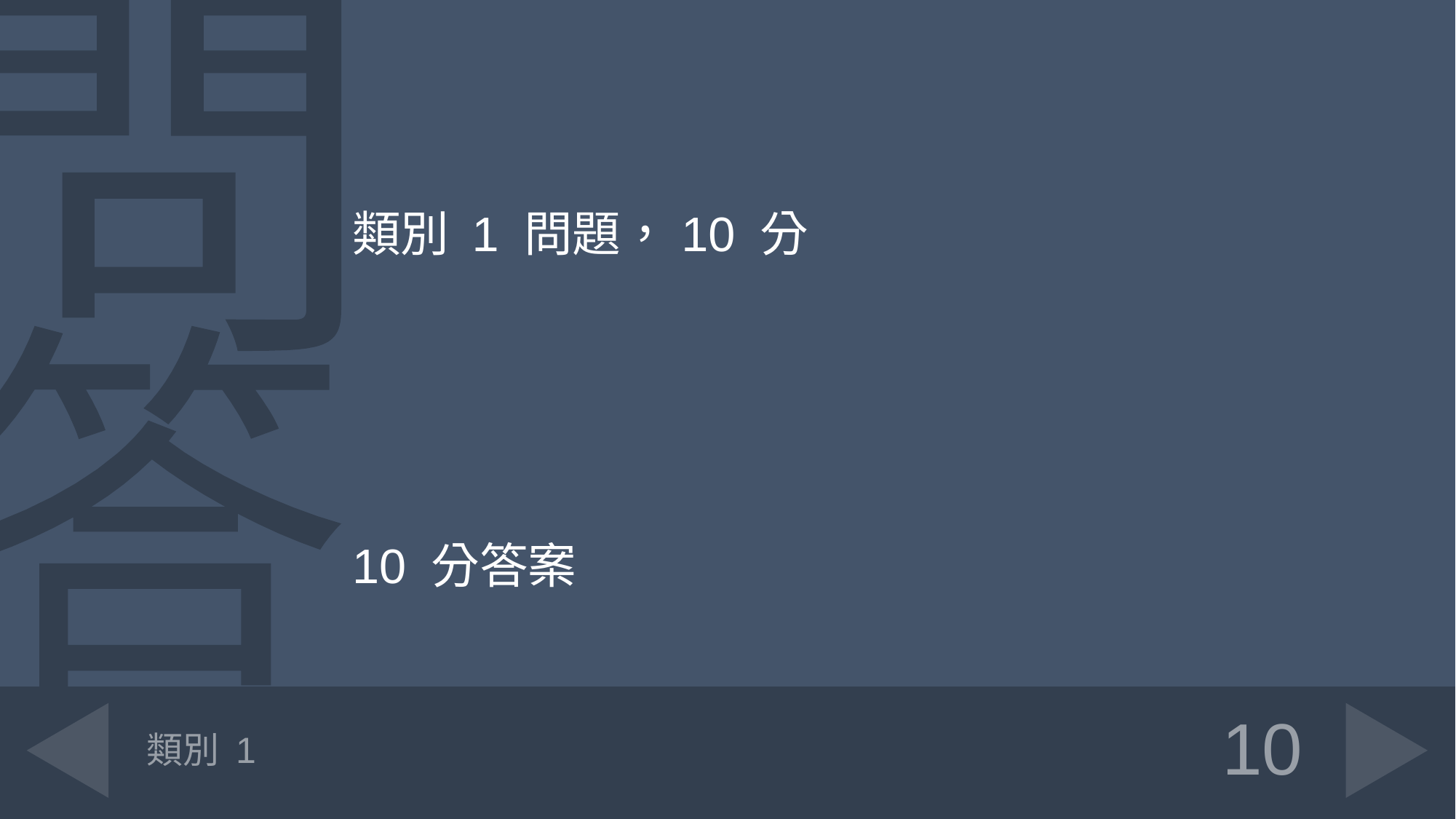

類別 1 問題，10 分
10 分答案
# 類別 1
10